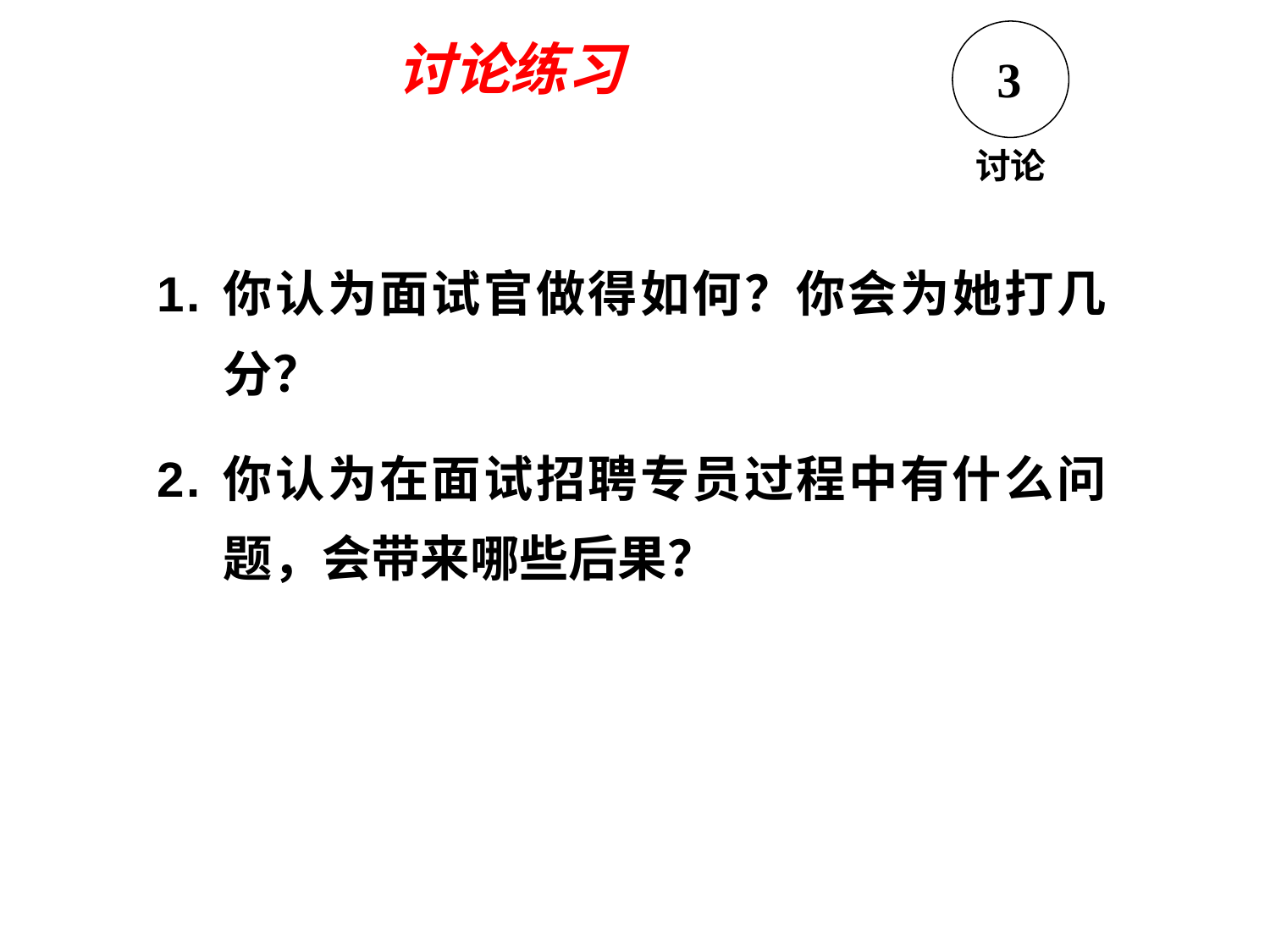

3
讨论
讨论练习
你认为面试官做得如何？你会为她打几分？
你认为在面试招聘专员过程中有什么问题，会带来哪些后果？